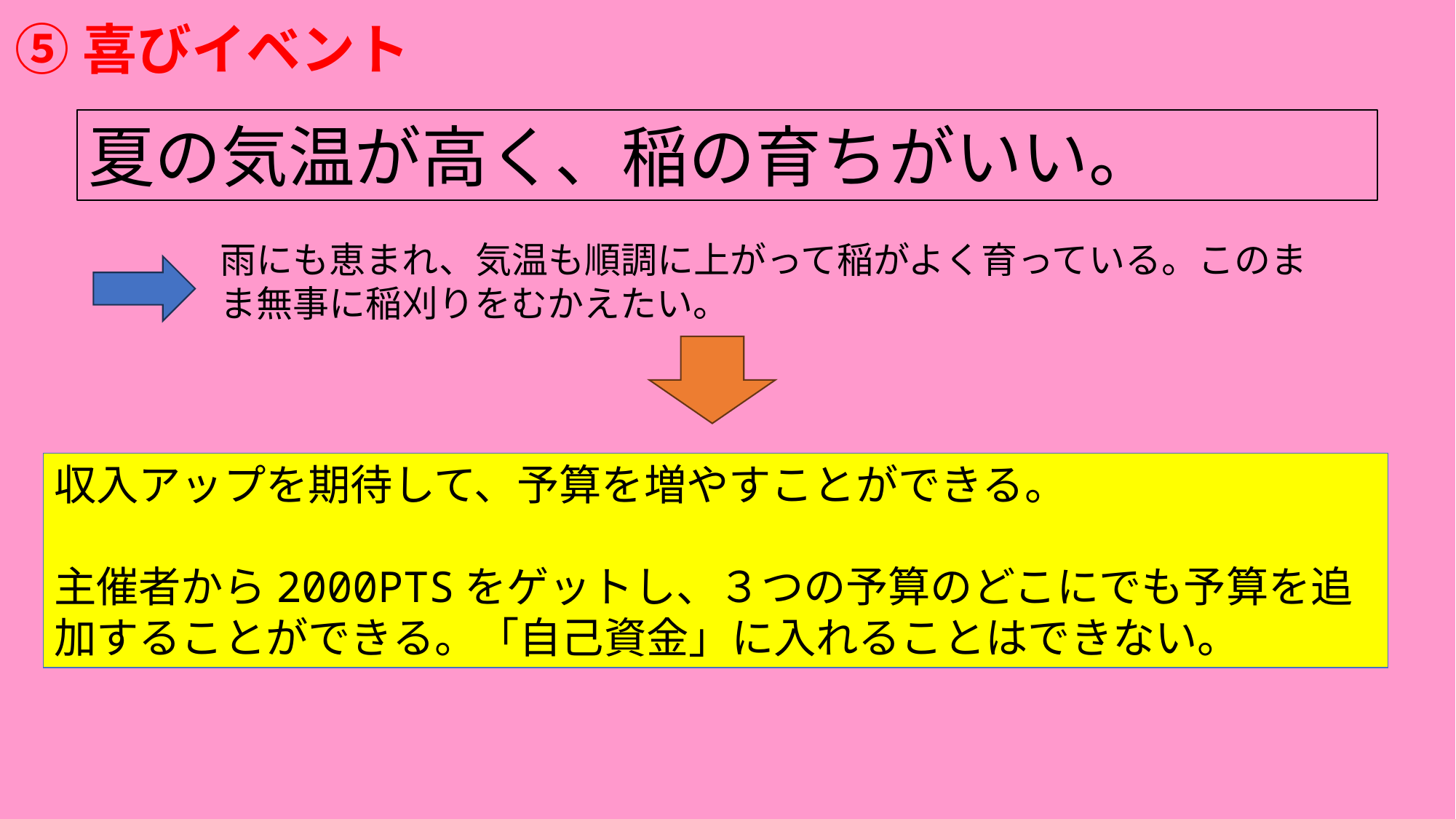

⑤喜びイベント
夏の気温が高く、稲の育ちがいい。
雨にも恵まれ、気温も順調に上がって稲がよく育っている。このまま無事に稲刈りをむかえたい。

収入アップを期待して、予算を増やすことができる。

主催者から2000PTSをゲットし、３つの予算のどこにでも予算を追加することができる。「自己資金」に入れることはできない。